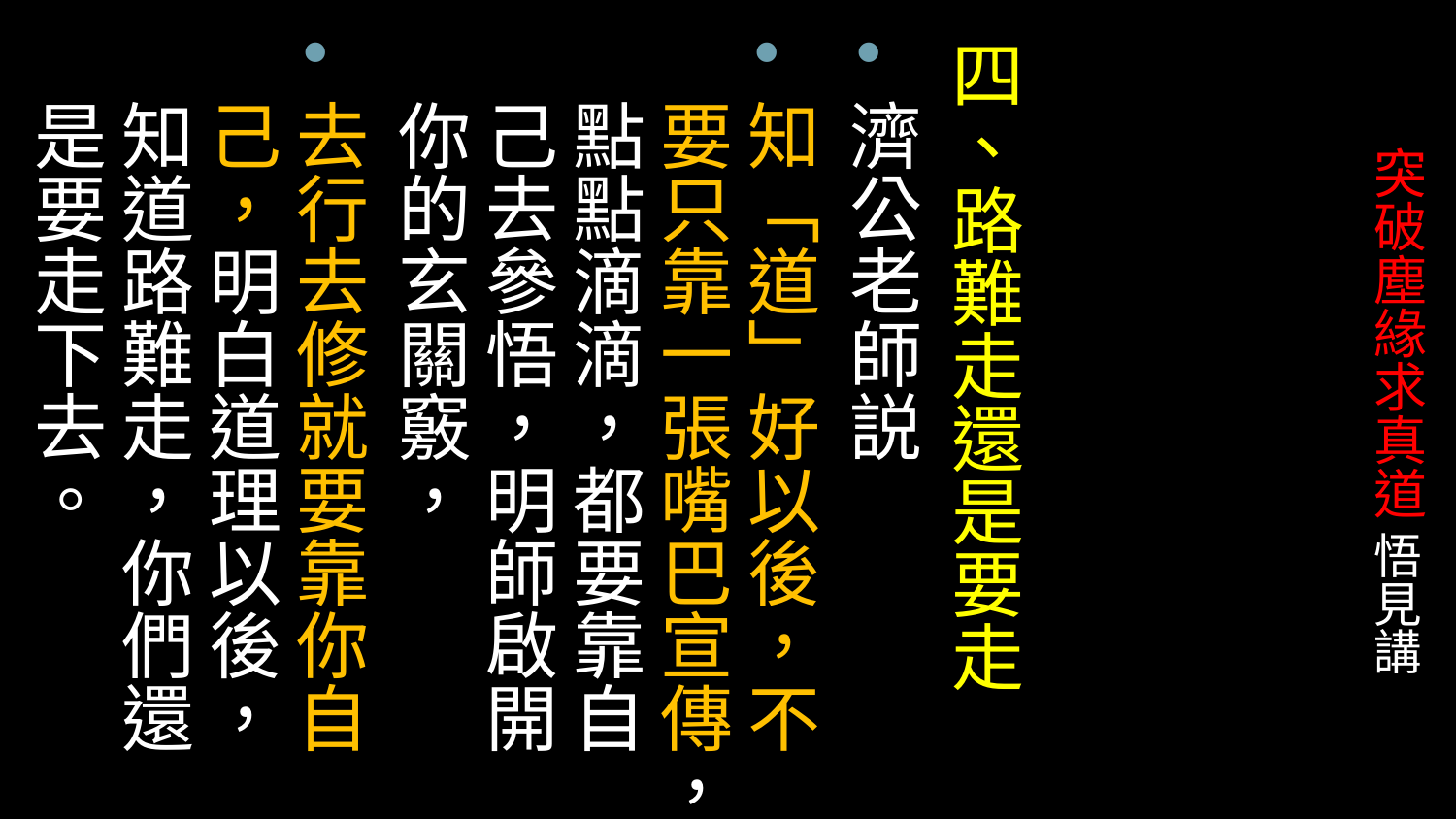

四、路難走還是要走
濟公老師説
知「道」好以後，不要只靠一張嘴巴宣傳，點點滴滴，都要靠自己去參悟，明師啟開你的玄關竅，
去行去修就要靠你自己，明白道理以後，知道路難走，你們還是要走下去。
# 突破塵緣求真道 悟見講